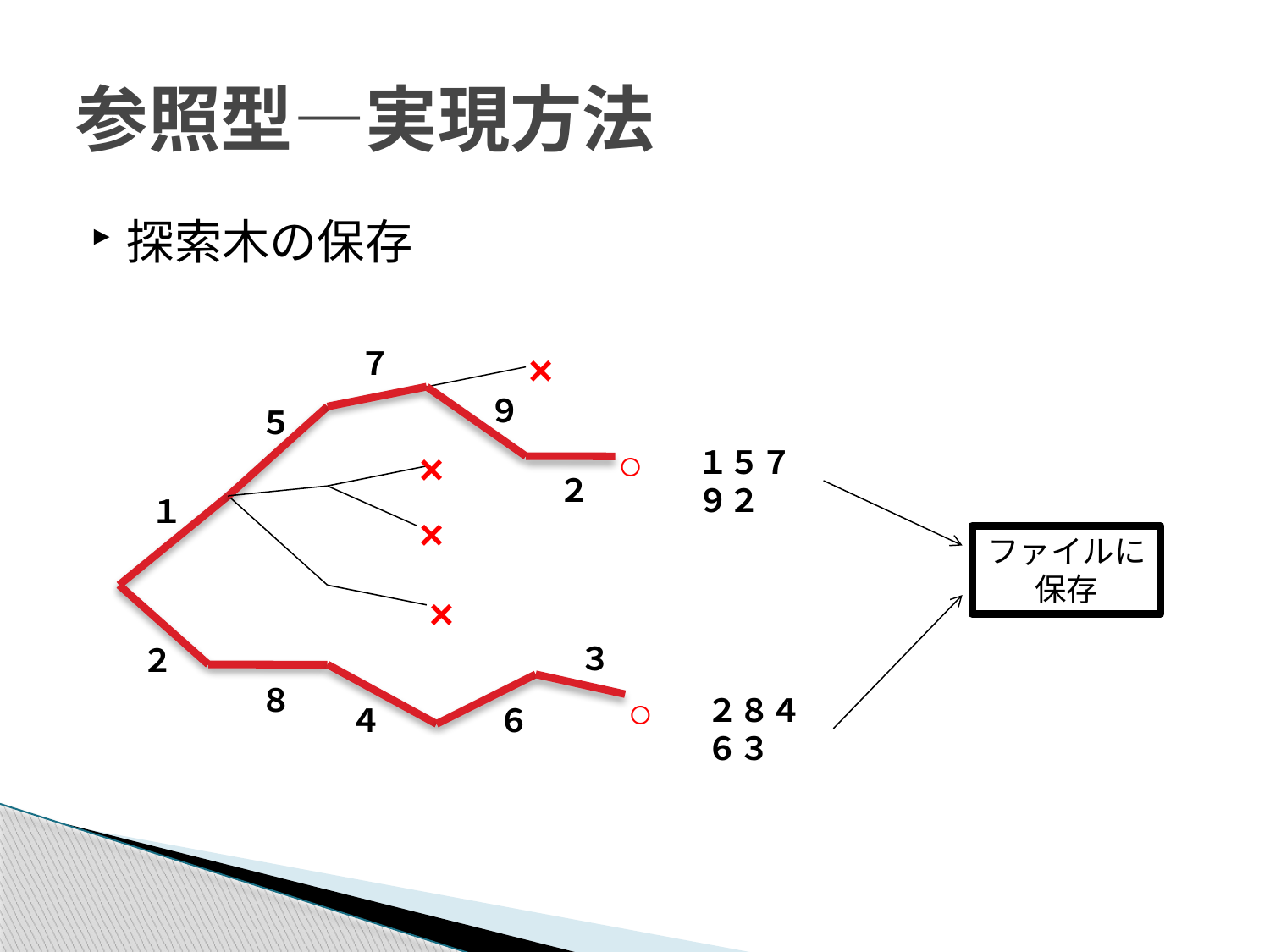

# 参照型―実現方法
探索木の保存
７
×
９
５
○
×
１５７９２
２
１
×
ファイルに
保存
×
３
２
８
○
２８４６３
４
６